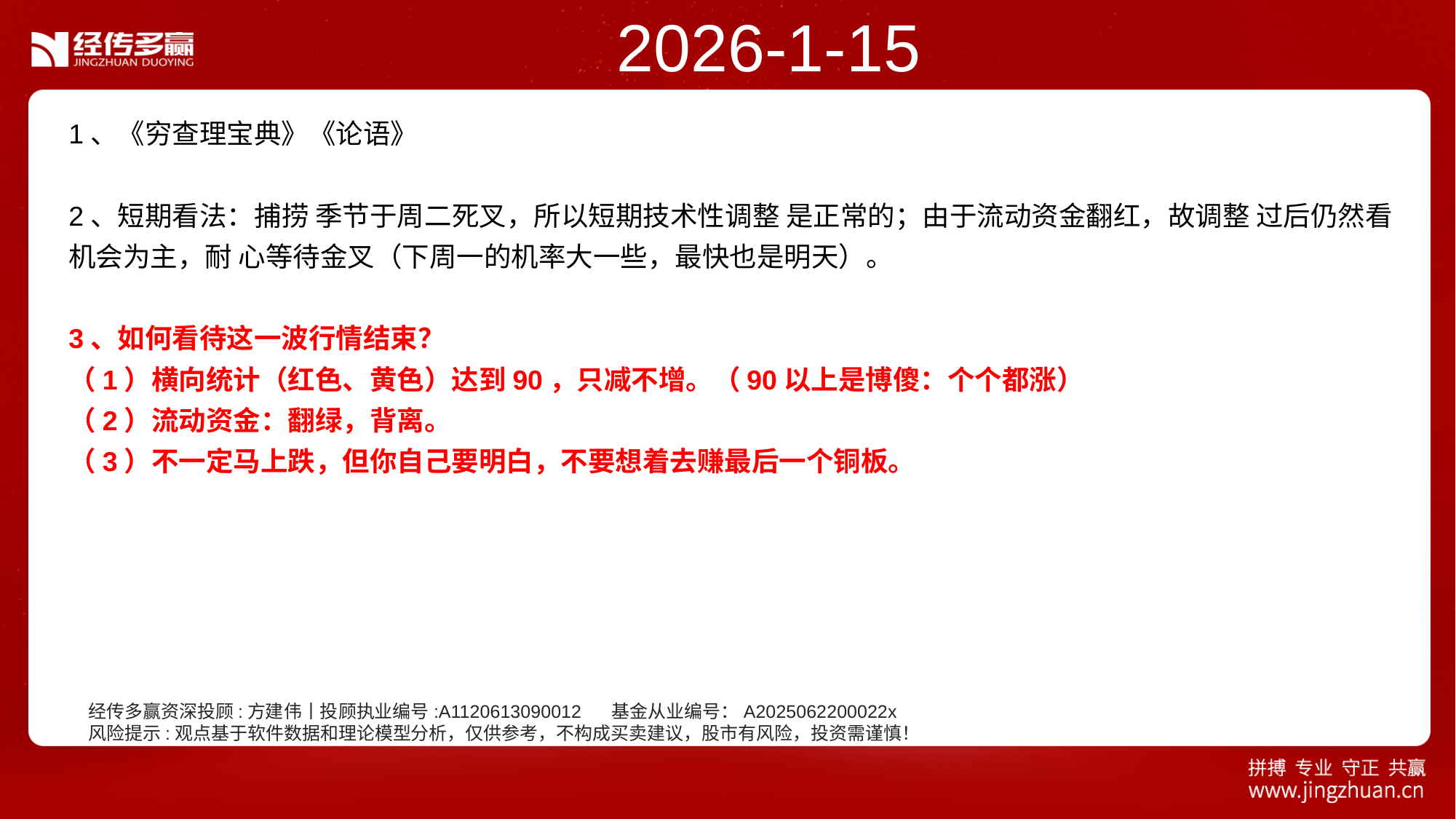

2026-1-15
1、《穷查理宝典》《论语》

2、短期看法：捕捞 季节于周二死叉，所以短期技术性调整 是正常的；由于流动资金翻红，故调整 过后仍然看机会为主，耐 心等待金叉（下周一的机率大一些，最快也是明天）。

3、如何看待这一波行情结束？
（1）横向统计（红色、黄色）达到90，只减不增。（90以上是博傻：个个都涨）
（2）流动资金：翻绿，背离。
（3）不一定马上跌，但你自己要明白，不要想着去赚最后一个铜板。